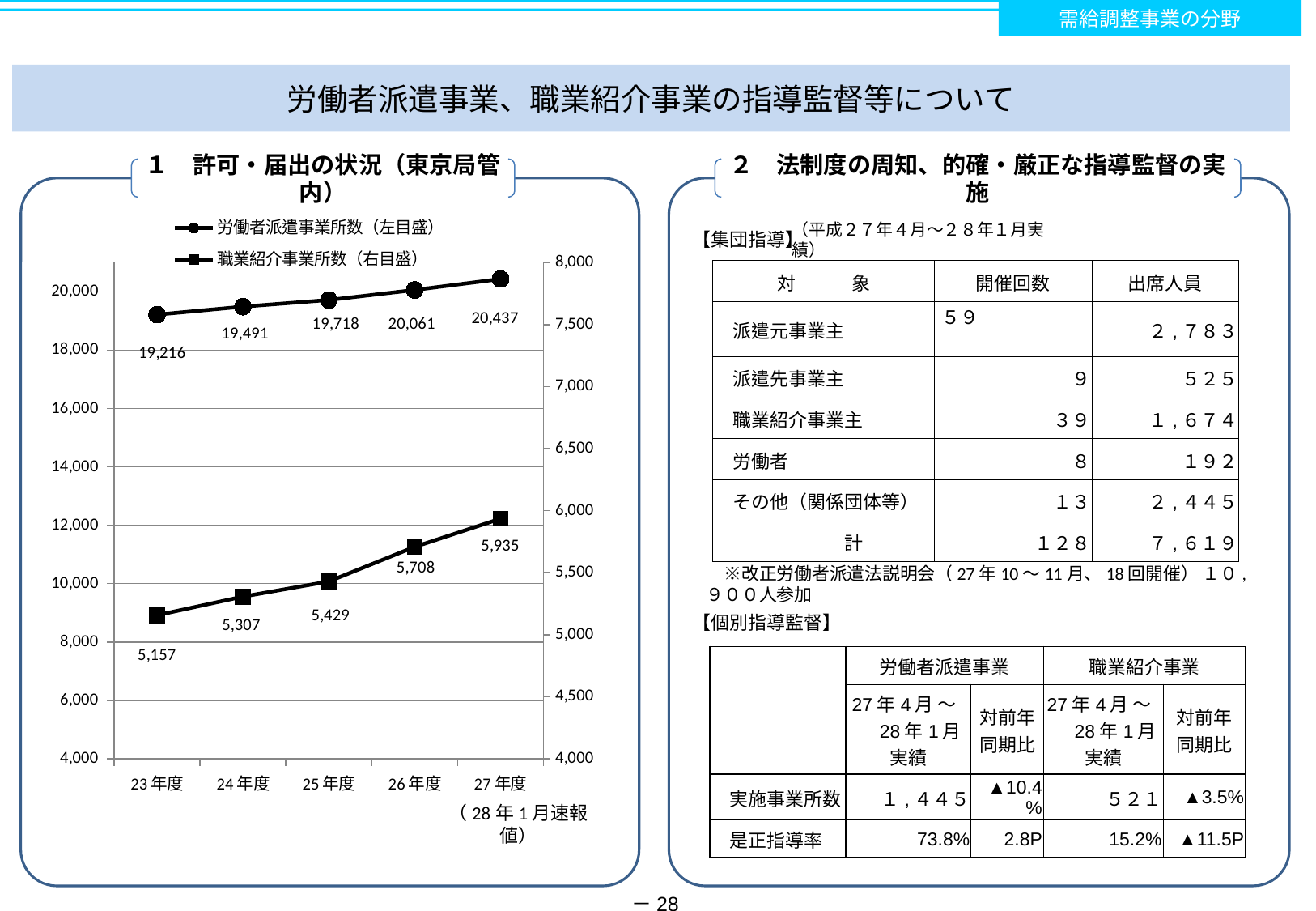

需給調整事業の分野

労働者派遣事業、職業紹介事業の指導監督等について
１　許可・届出の状況（東京局管内）
２　法制度の周知、的確・厳正な指導監督の実施

### Chart

| Category | 労働者派遣事業所数（左目盛） | 職業紹介事業所数（右目盛） |
|---|---|---|
| 23年度 | 19216.0 | 5157.0 |
| 24年度 | 19491.0 | 5307.0 |
| 25年度 | 19718.0 | 5429.0 |
| 26年度 | 20061.0 | 5708.0 |
| 27年度 | 20437.0 | 5935.0 |
【集団指導】
（平成２７年４月～２８年１月実績）
| 対　　　象 | 開催回数 | 出席人員 |
| --- | --- | --- |
| 派遣元事業主 | ５９ | ２,７８３ |
| 派遣先事業主 | ９ | ５２５ |
| 職業紹介事業主 | ３９ | １,６７４ |
| 労働者 | ８ | １９２ |
| その他（関係団体等） | １３ | ２,４４５ |
| 計 | １２８ | ７,６１９ |
　※改正労働者派遣法説明会（27年10～11月、18回開催） １０,９００人参加
【個別指導監督】
|  | 労働者派遣事業 |  | 職業紹介事業 |  |
| --- | --- | --- | --- | --- |
|  | 27年4月 ～ 　28年1月実績 | 対前年 同期比 | 27年4月 ～ 　28年1月実績 | 対前年 同期比 |
| 実施事業所数 | １,４４５ | ▲10.4% | ５２１ | ▲3.5% |
| 是正指導率 | 73.8% | 2.8P | 15.2% | ▲11.5P |
（28年1月速報値）

－28－